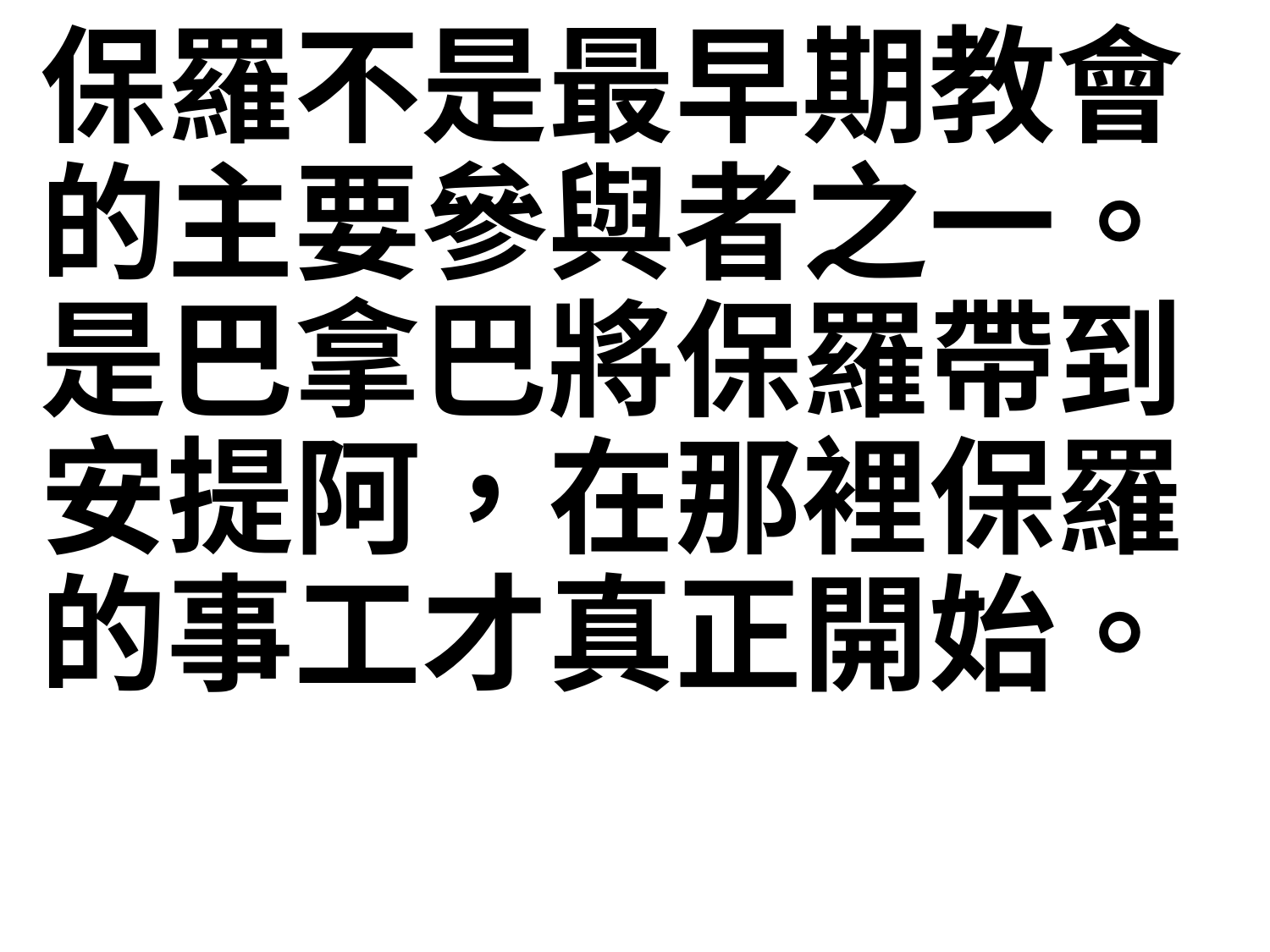

保羅不是最早期教會的主要參與者之一。 是巴拿巴將保羅帶到安提阿，在那裡保羅的事工才真正開始。